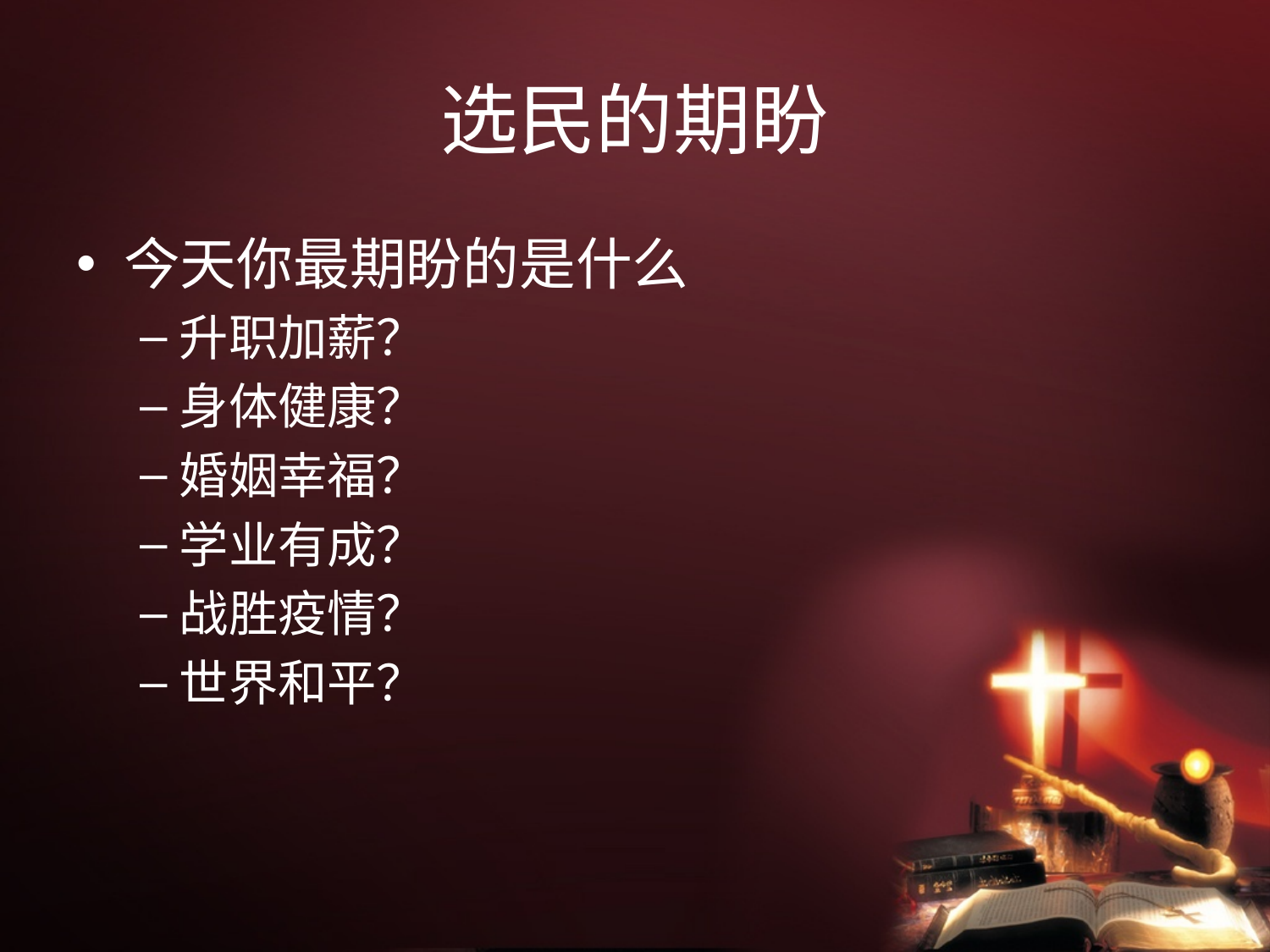

# 选民的期盼
今天你最期盼的是什么
升职加薪？
身体健康？
婚姻幸福？
学业有成？
战胜疫情？
世界和平？